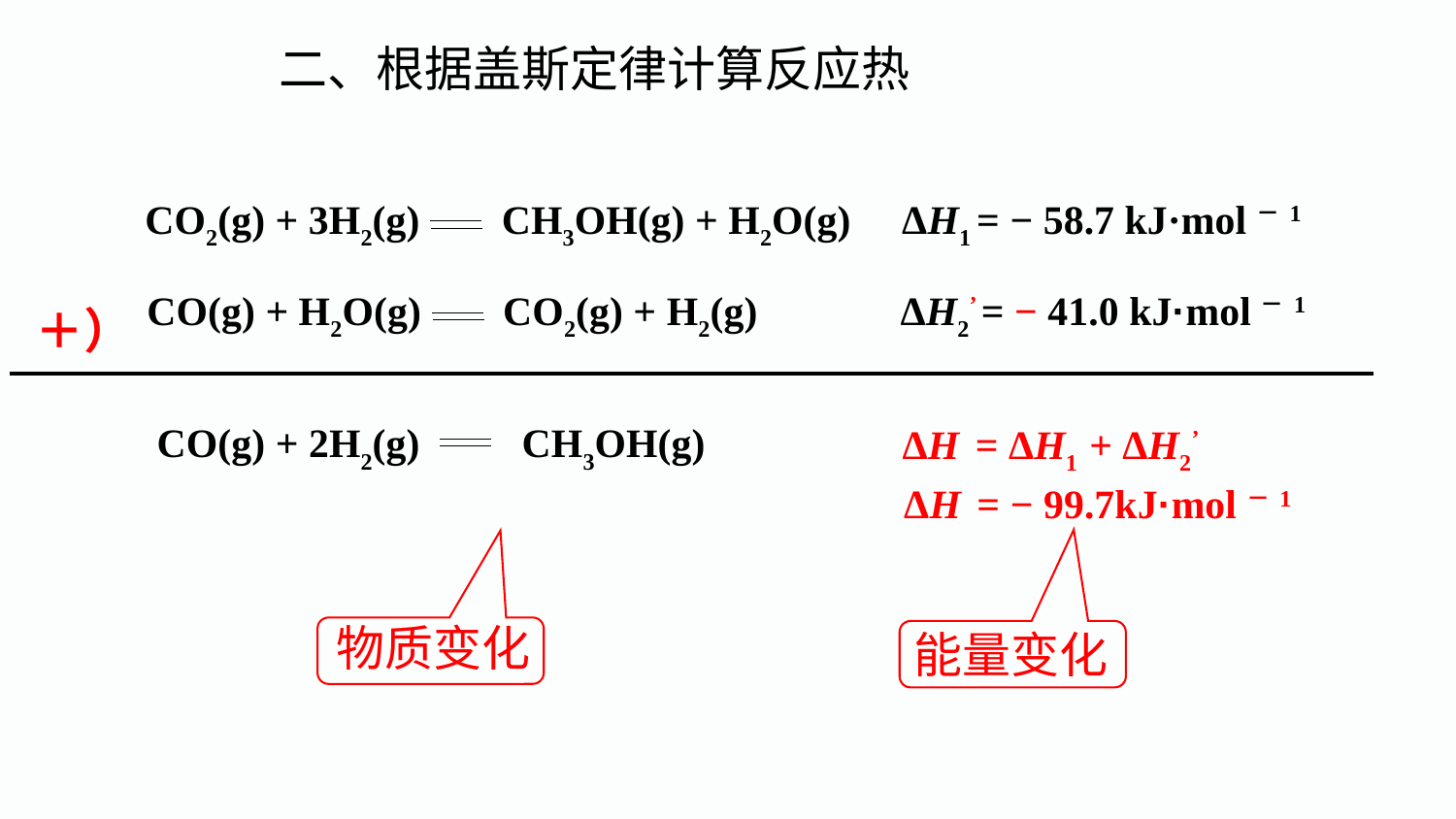

二、根据盖斯定律计算反应热
CO2(g) + 3H2(g)        CH3OH(g) + H2O(g)     ΔH1 = − 58.7 kJ·mol－1
 CO(g) + H2O(g)        CO2(g) + H2(g)              ΔH2’ = − 41.0 kJ·mol－1
＋）
CO(g) + 2H2(g)          CH3OH(g)
ΔH  = ΔH1  + ΔH2’
ΔH  = − 99.7kJ·mol－1
物质变化

能量变化